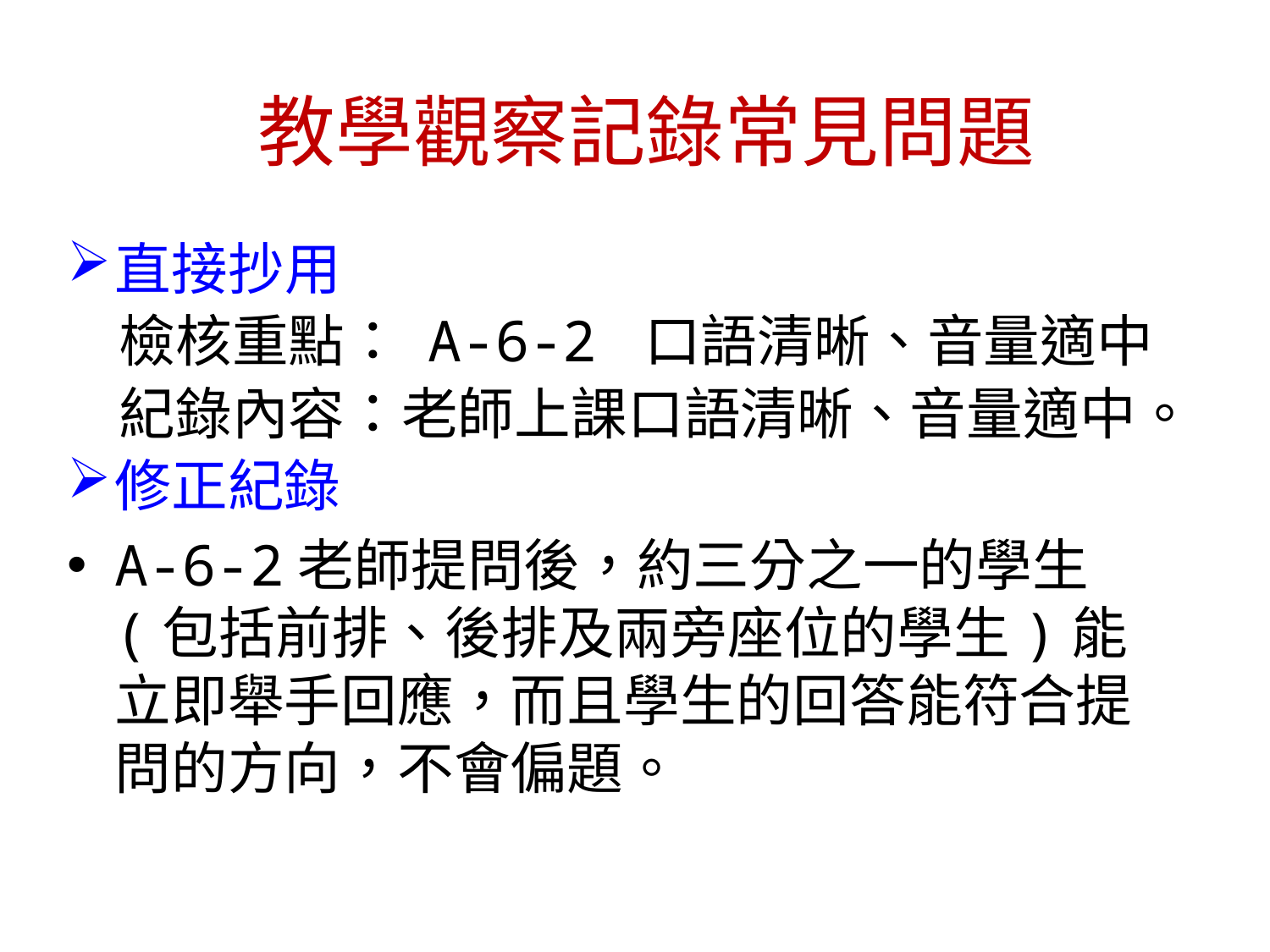

教學觀察記錄常見問題
直接抄用
   檢核重點： A-6-2 口語清晰、音量適中
   紀錄內容：老師上課口語清晰、音量適中。
修正紀錄
A-6-2老師提問後，約三分之一的學生(包括前排、後排及兩旁座位的學生)能立即舉手回應，而且學生的回答能符合提問的方向，不會偏題。